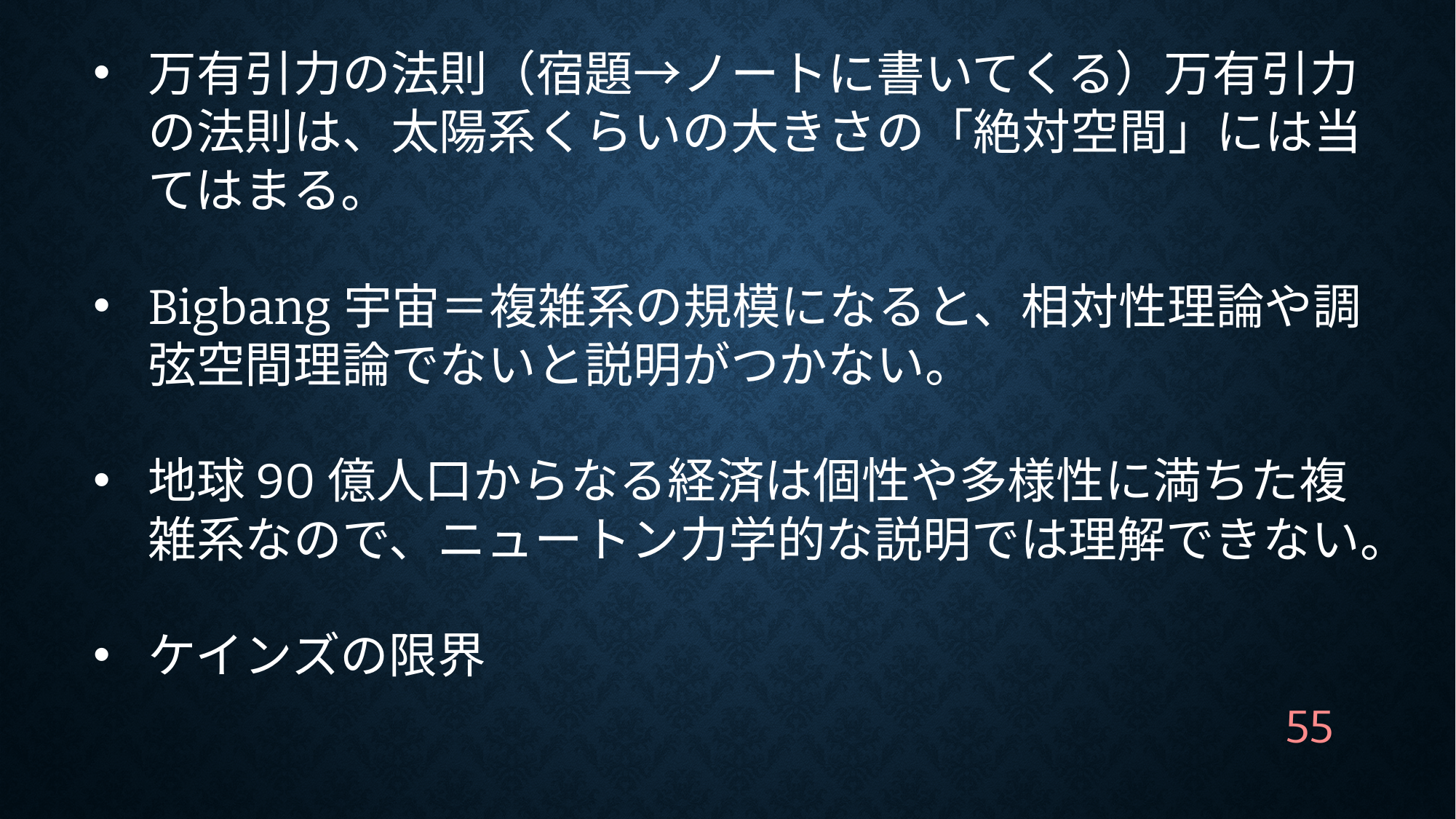

万有引力の法則（宿題→ノートに書いてくる）万有引力の法則は、太陽系くらいの大きさの「絶対空間」には当てはまる。

Bigbang宇宙＝複雑系の規模になると、相対性理論や調弦空間理論でないと説明がつかない。

地球90億人口からなる経済は個性や多様性に満ちた複雑系なので、ニュートン力学的な説明では理解できない。

ケインズの限界

55